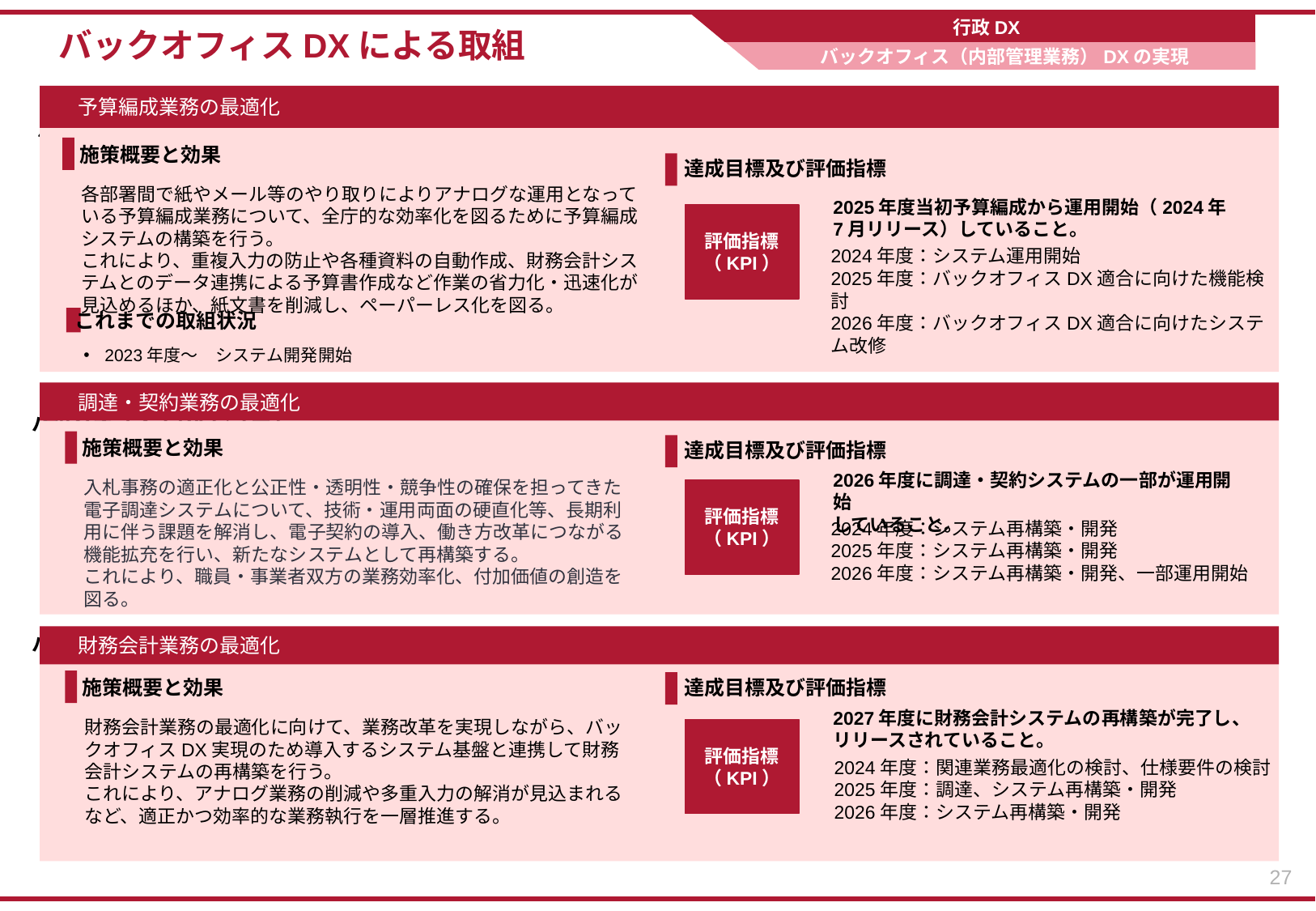

行政DX
バックオフィスDXによる取組
バックオフィス（内部管理業務）DXの実現​
予算編成業務の最適化

バックオフィス（内部管理業務）DXの実現​

バックオフィスDXシステム

施策概要と効果
Ｘｘｘｘをめざし、取組を進めています。

達成目標及び評価指標
各部署間で紙やメール等のやり取りによりアナログな運用となっている予算編成業務について、全庁的な効率化を図るために予算編成システムの構築を行う。
これにより、重複入力の防止や各種資料の自動作成、財務会計システムとのデータ連携による予算書作成など作業の省力化・迅速化が見込めるほか、紙文書を削減し、ペーパーレス化を図る。
2025年度当初予算編成から運用開始（2024年
7月リリース）​​していること。
評価指標
（KPI）
2024年度：システム運用開始
2025年度：バックオフィスDX適合に向けた機能検討
2026年度：バックオフィスDX適合に向けたシステム改修

これまでの取組状況
2023年度～　システム開発開始​
調達・契約業務の最適化
バックオフィス（内部管理業務）DXの実現​

バックオフィスDXシステム

施策概要と効果

達成目標及び評価指標
Ｘｘｘｘをめざし、取組を進めています。
2026年度に調達・契約システムの一部が運用開始
していること。
入札事務の適正化と公正性・透明性・競争性の確保を担ってきた電子調達システムについて、技術・運用両面の硬直化等、長期利用に伴う課題を解消し、電子契約の導入、働き方改革につながる機能拡充を行い、新たなシステムとして再構築する。
これにより、職員・事業者双方の業務効率化、付加価値の創造を図る。
評価指標
（KPI）
2024年度：システム再構築・開発
2025年度：システム再構築・開発
2026年度：システム再構築・開発、一部運用開始
財務会計業務の最適化

バックオフィスDXシステム
Ｘｘｘｘをめざし、取組を進めています。

施策概要と効果

達成目標及び評価指標
2027年度に財務会計システムの再構築が完了し、
リリースされていること。
財務会計業務の最適化に向けて、業務改革を実現しながら、バックオフィスDX実現のため導入するシステム基盤と連携して財務会計システムの再構築を行う。
これにより、アナログ業務の削減や多重入力の解消が見込まれるなど、適正かつ効率的な業務執行を一層推進する。
評価指標
（KPI）
2024年度：関連業務最適化の検討、仕様要件の検討
2025年度：調達、システム再構築・開発
2026年度：システム再構築・開発
27